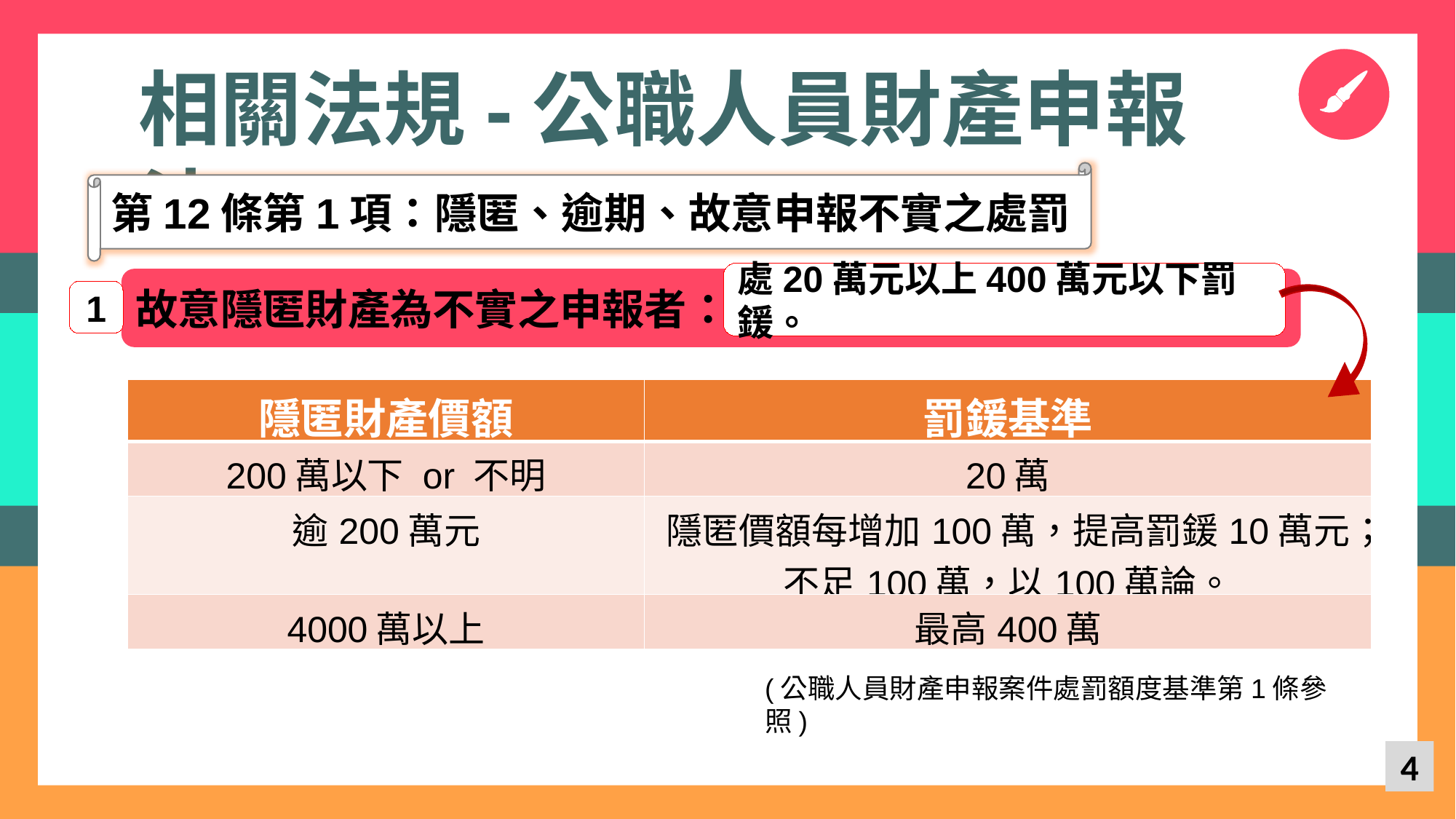

相關法規-公職人員財產申報法
第12條第1項：隱匿、逾期、故意申報不實之處罰
處20萬元以上400萬元以下罰鍰。
故意隱匿財產為不實之申報者：

1

| 隱匿財產價額 | 罰鍰基準 |
| --- | --- |
| 200萬以下 or 不明 | 20萬 |
| 逾200萬元 | 隱匿價額每增加100萬，提高罰鍰10萬元； 不足100萬，以100萬論。 |
| 4000萬以上 | 最高400萬 |

(公職人員財產申報案件處罰額度基準第1條參照)
4